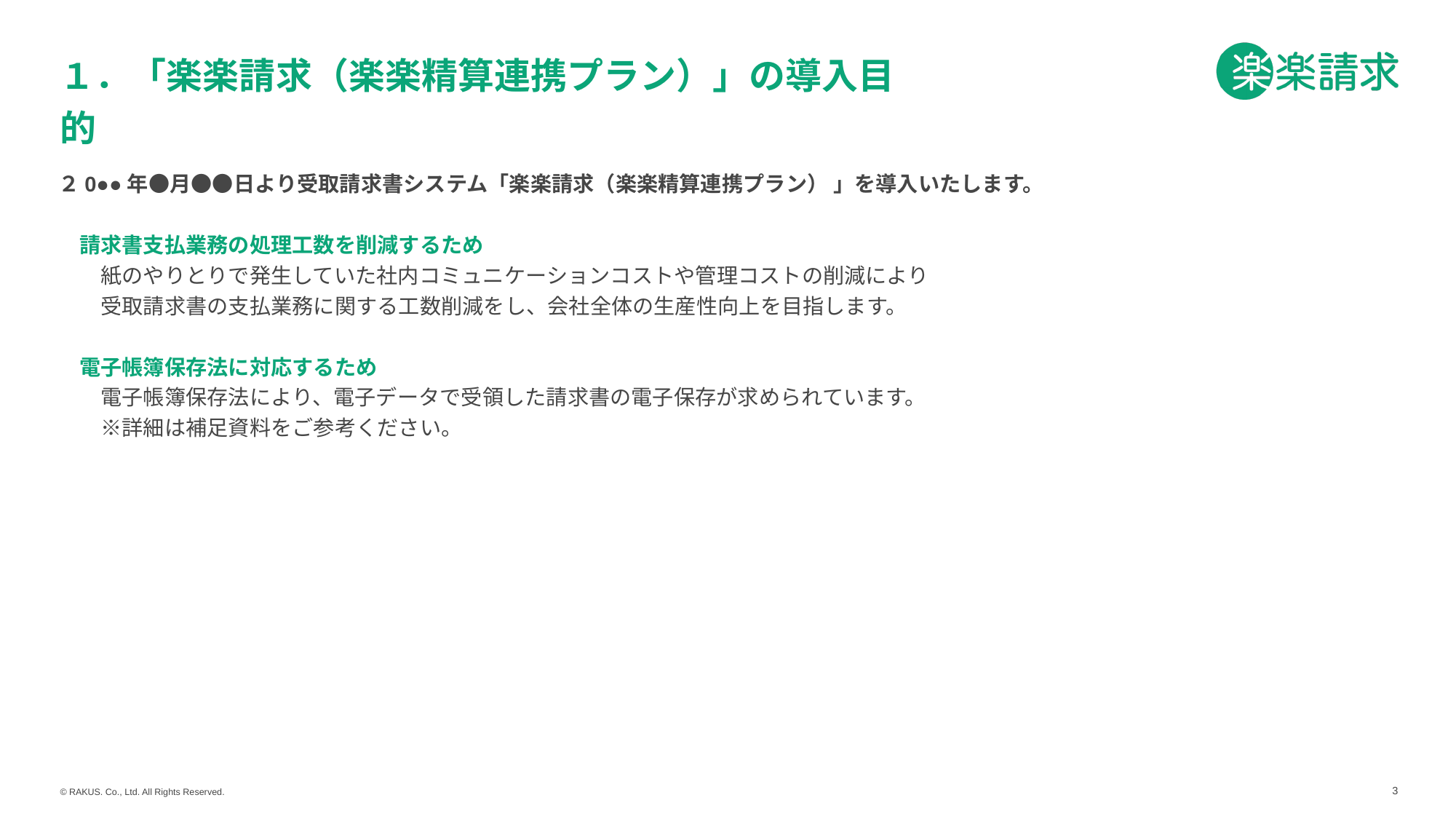

# １．「楽楽請求（楽楽精算連携プラン）」の導入目的
２0●●年●月●●日より受取請求書システム「楽楽請求（楽楽精算連携プラン） 」を導入いたします。

　請求書支払業務の処理工数を削減するため
　　紙のやりとりで発生していた社内コミュニケーションコストや管理コストの削減により
　　受取請求書の支払業務に関する工数削減をし、会社全体の生産性向上を目指します。

　電子帳簿保存法に対応するため
　　電子帳簿保存法により、電子データで受領した請求書の電子保存が求められています。
　　※詳細は補足資料をご参考ください。

3